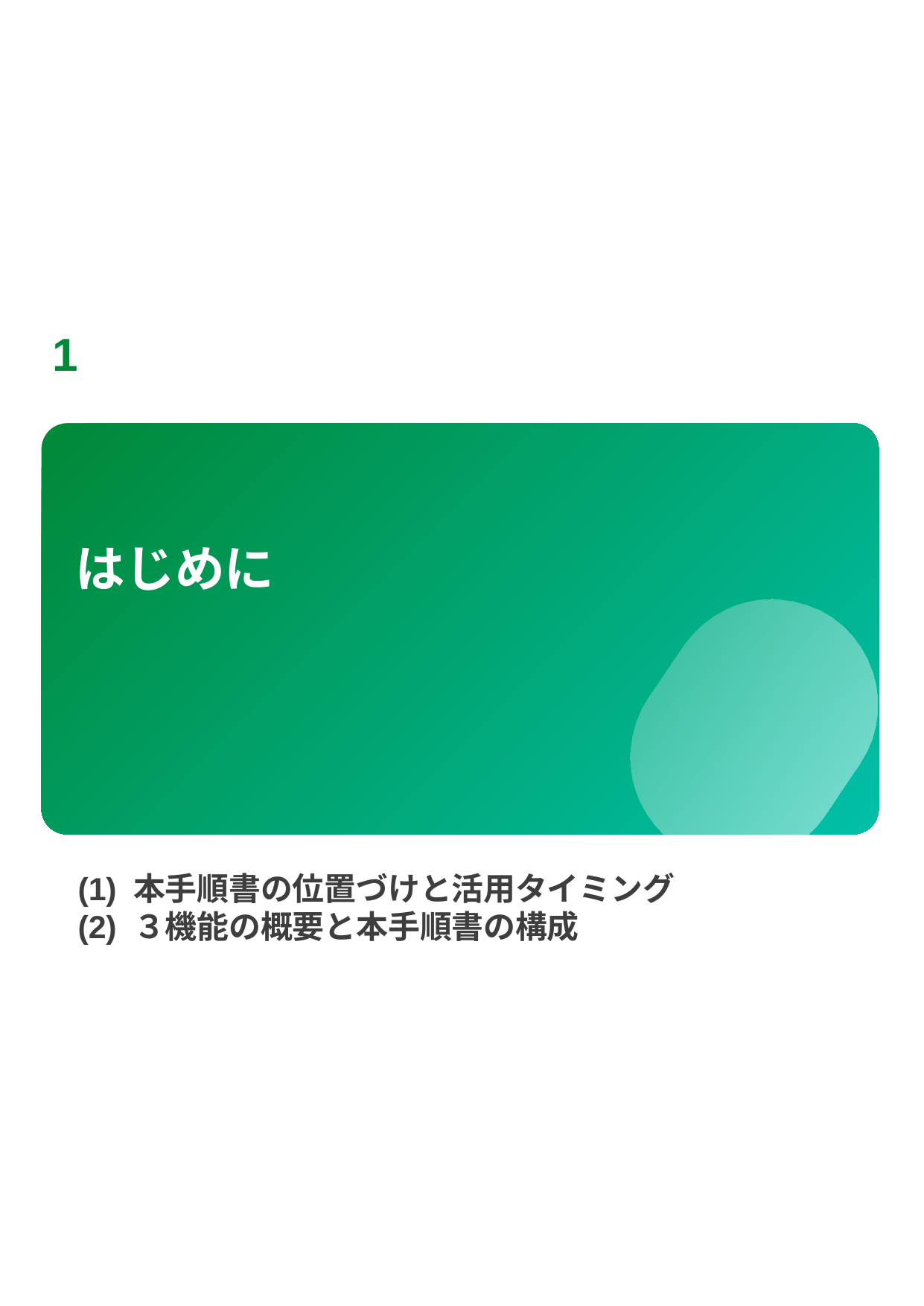

1
# はじめに
(1) 本手順書の位置づけと活用タイミング
(2) ３機能の概要と本手順書の構成